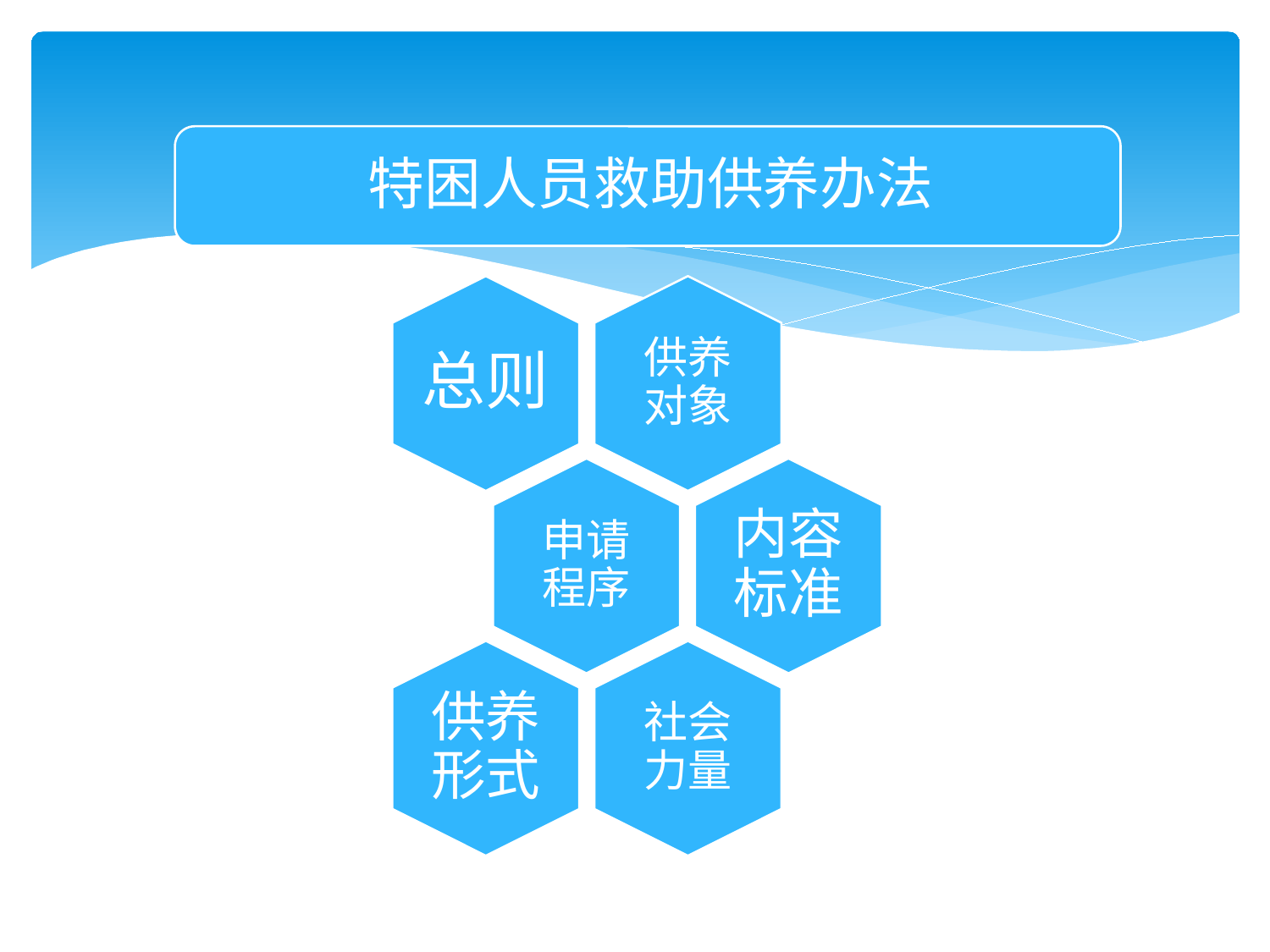

特困人员救助供养办法
供养对象

总则
申请程序
内容标准
社会力量
供养形式